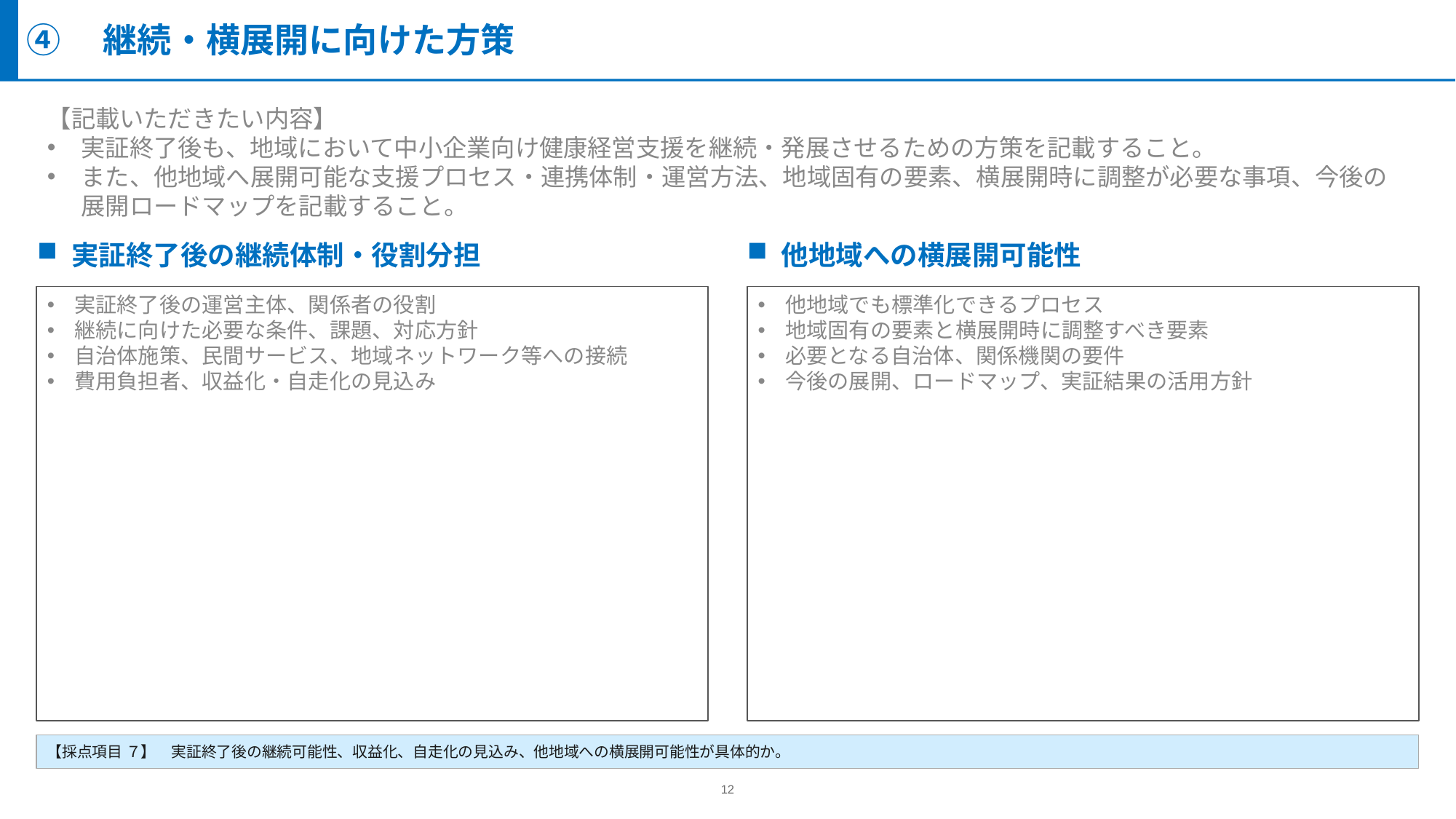

④　継続・横展開に向けた方策

【記載いただきたい内容】
実証終了後も、地域において中小企業向け健康経営支援を継続・発展させるための方策を記載すること。
また、他地域へ展開可能な支援プロセス・連携体制・運営方法、地域固有の要素、横展開時に調整が必要な事項、今後の展開ロードマップを記載すること。

実証終了後の継続体制・役割分担
他地域への横展開可能性
他地域でも標準化できるプロセス
地域固有の要素と横展開時に調整すべき要素
必要となる自治体、関係機関の要件
今後の展開、ロードマップ、実証結果の活用方針
実証終了後の運営主体、関係者の役割
継続に向けた必要な条件、課題、対応方針
自治体施策、民間サービス、地域ネットワーク等への接続
費用負担者、収益化・自走化の見込み
【採点項目 ７】　実証終了後の継続可能性、収益化、自走化の見込み、他地域への横展開可能性が具体的か。